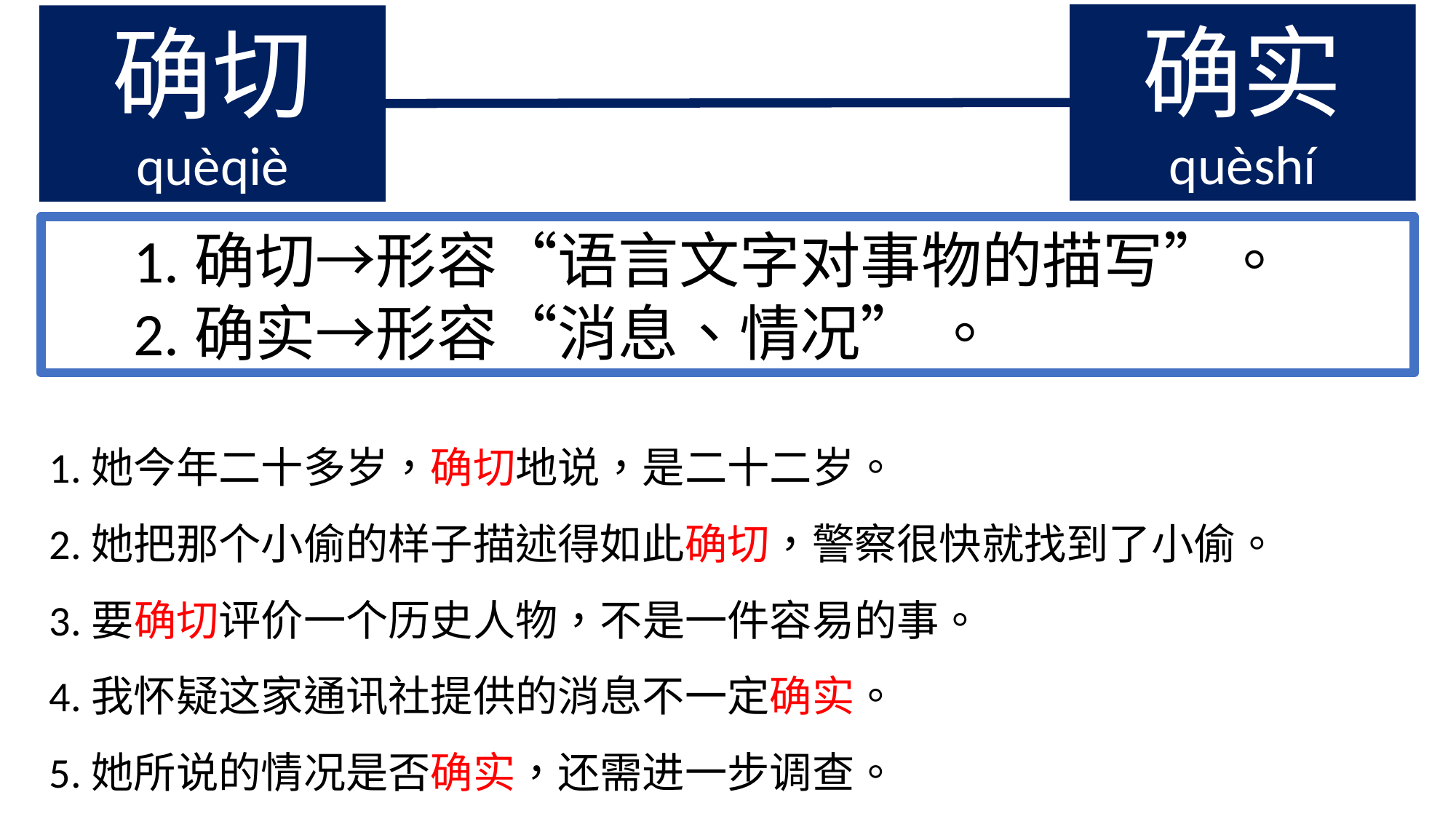

确实
quèshí
确切
quèqiè
      1.确切→形容“语言文字对事物的描写”。
      2.确实→形容“消息、情况” 。
1.她今年二十多岁，确切地说，是二十二岁。
2.她把那个小偷的样子描述得如此确切，警察很快就找到了小偷。
3.要确切评价一个历史人物，不是一件容易的事。
4.我怀疑这家通讯社提供的消息不一定确实。
5.她所说的情况是否确实，还需进一步调查。